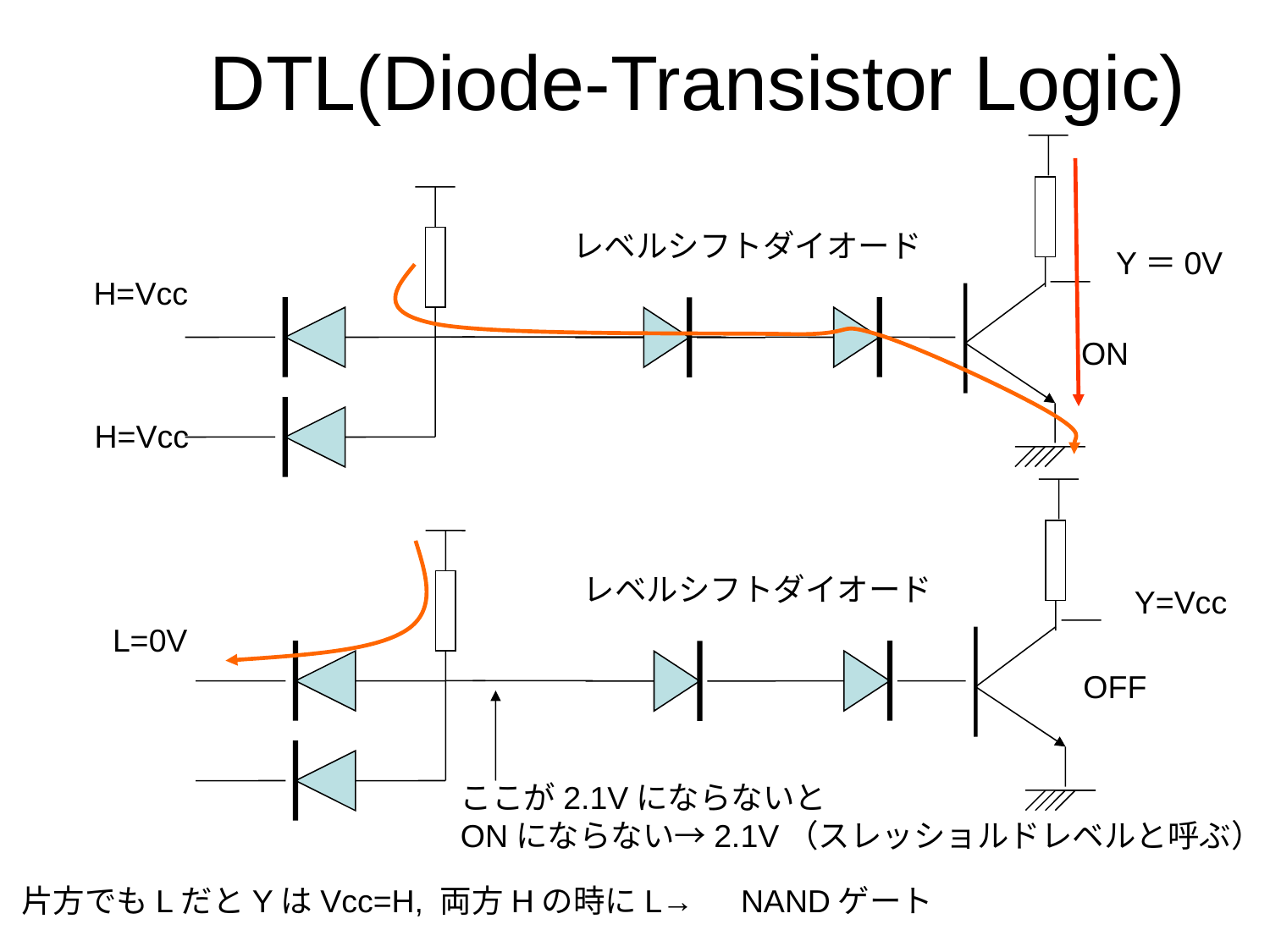

# DTL(Diode-Transistor Logic)

レベルシフトダイオード

Y＝0V

H=Vcc

ON

H=Vcc

レベルシフトダイオード

Y=Vcc

L=0V

OFF

ここが2.1Vにならないと
ONにならない→2.1V（スレッショルドレベルと呼ぶ）

片方でもLだとYはVcc=H, 両方Hの時にL→　NANDゲート